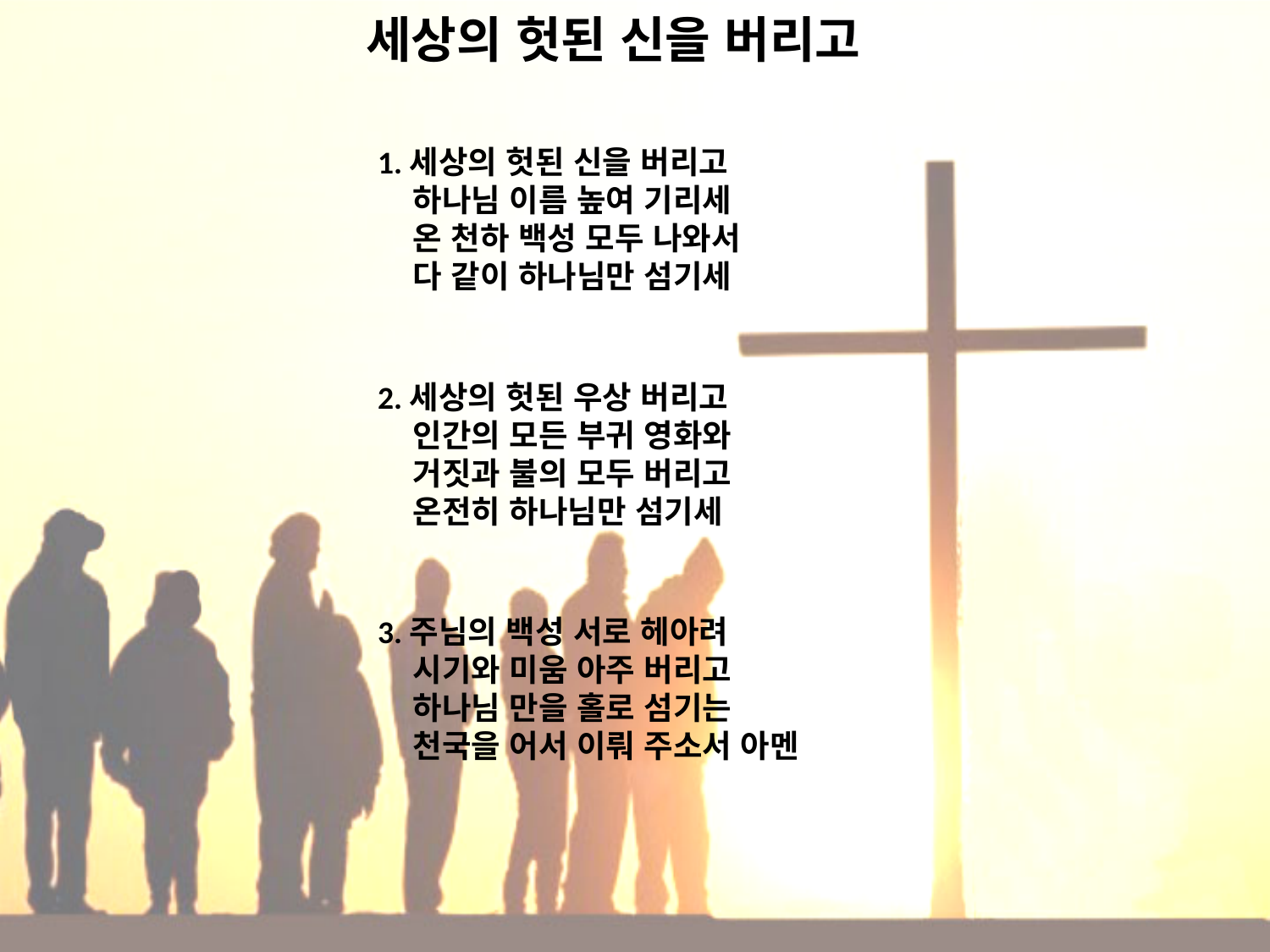

# 세상의 헛된 신을 버리고
1.세상의 헛된 신을 버리고
    하나님 이름 높여 기리세
    온 천하 백성 모두 나와서
    다 같이 하나님만 섬기세
2.세상의 헛된 우상 버리고
    인간의 모든 부귀 영화와
    거짓과 불의 모두 버리고
    온전히 하나님만 섬기세
3.주님의 백성 서로 헤아려
    시기와 미움 아주 버리고
    하나님 만을 홀로 섬기는
    천국을 어서 이뤄 주소서 아멘